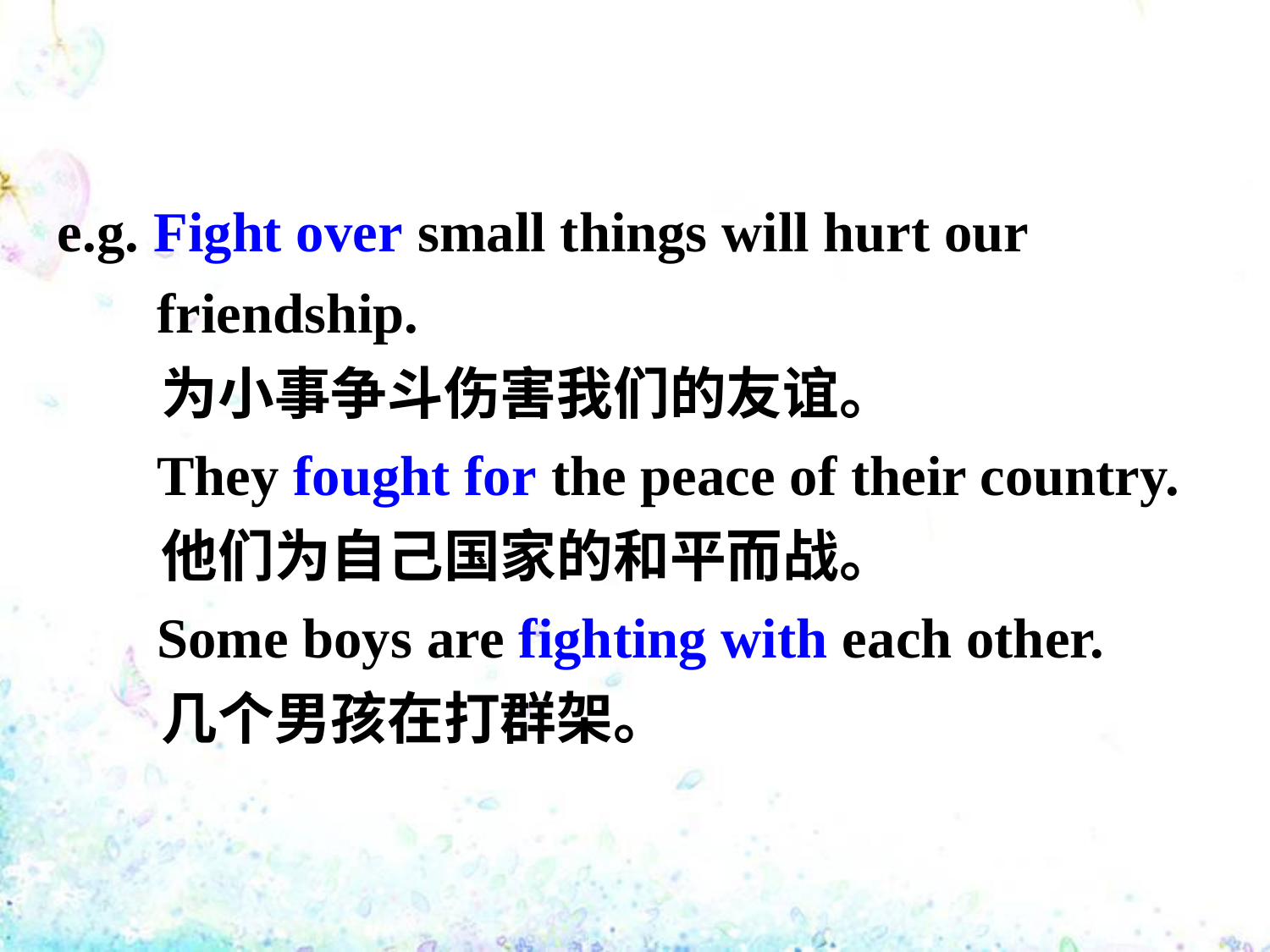

e.g. Fight over small things will hurt our
       friendship.
       为小事争斗伤害我们的友谊。
       They fought for the peace of their country.
       他们为自己国家的和平而战。
       Some boys are fighting with each other.
       几个男孩在打群架。